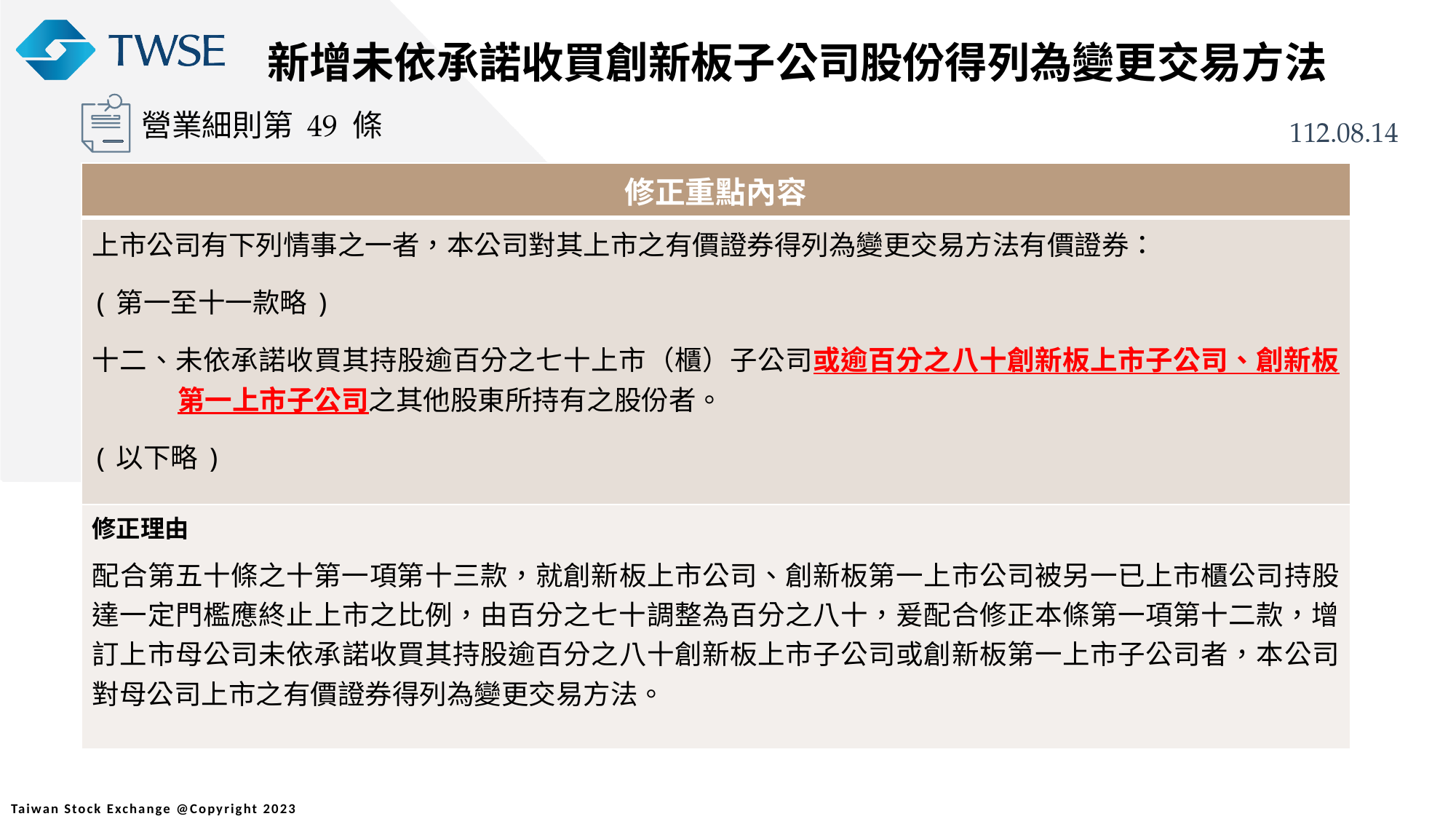

新增未依承諾收買創新板子公司股份得列為變更交易方法

營業細則第 49 條
112.08.14
| 修正重點內容 |
| --- |
| 上市公司有下列情事之一者，本公司對其上市之有價證券得列為變更交易方法有價證券： (第一至十一款略) 十二、未依承諾收買其持股逾百分之七十上市（櫃）子公司或逾百分之八十創新板上市子公司、創新板第一上市子公司之其他股東所持有之股份者。 (以下略) |
| 修正理由 配合第五十條之十第一項第十三款，就創新板上市公司、創新板第一上市公司被另一已上市櫃公司持股達一定門檻應終止上市之比例，由百分之七十調整為百分之八十，爰配合修正本條第一項第十二款，增訂上市母公司未依承諾收買其持股逾百分之八十創新板上市子公司或創新板第一上市子公司者，本公司對母公司上市之有價證券得列為變更交易方法。 |
19